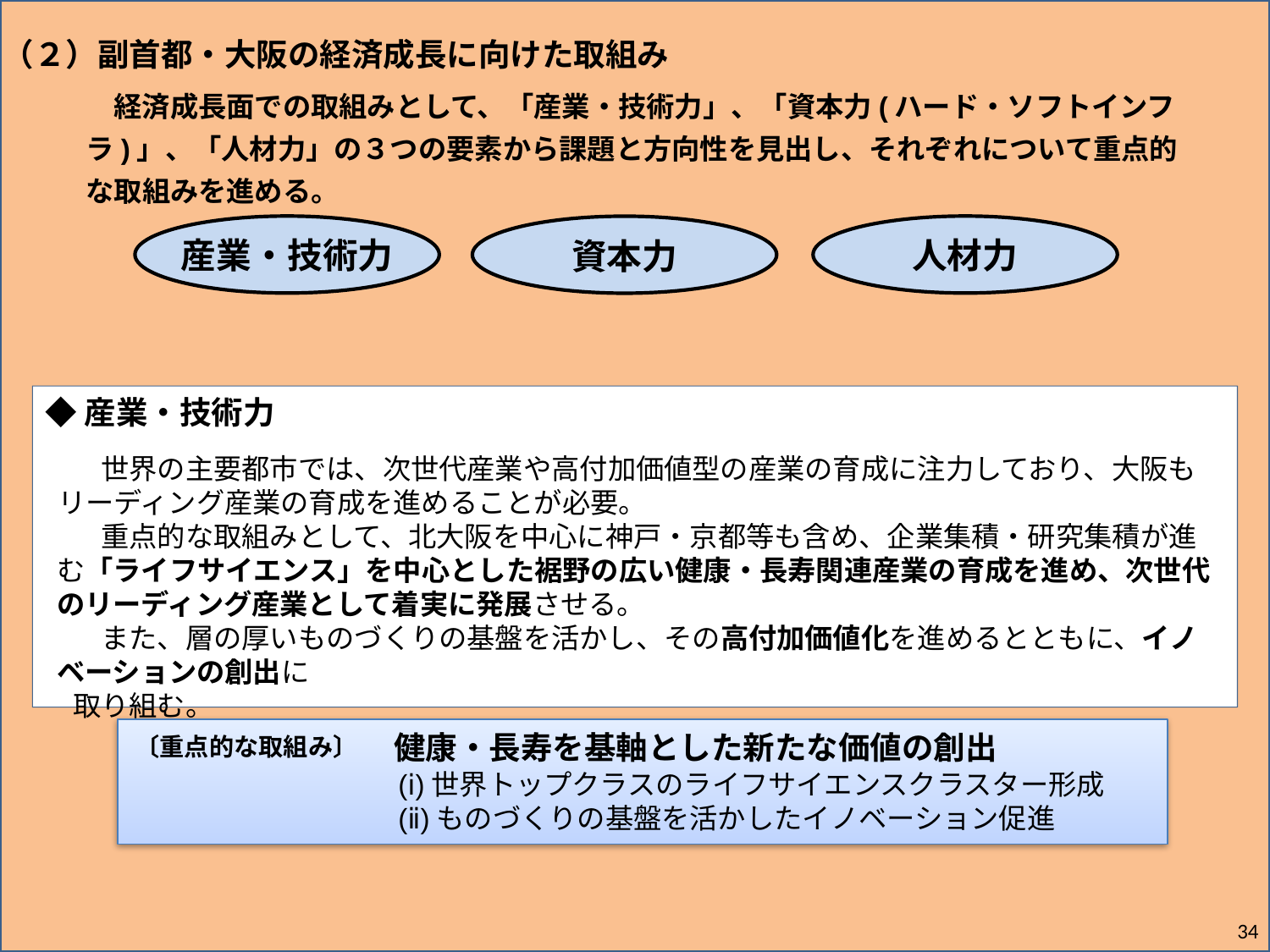

（２）副首都・大阪の経済成長に向けた取組み
　経済成長面での取組みとして、「産業・技術力」、「資本力(ハード・ソフトインフラ)」、「人材力」の３つの要素から課題と方向性を見出し、それぞれについて重点的な取組みを進める。

産業・技術力

人材力

資本力
◆産業・技術力
　　世界の主要都市では、次世代産業や高付加価値型の産業の育成に注力しており、大阪もリーディング産業の育成を進めることが必要。
　　重点的な取組みとして、北大阪を中心に神戸・京都等も含め、企業集積・研究集積が進む「ライフサイエンス」を中心とした裾野の広い健康・長寿関連産業の育成を進め、次世代のリーディング産業として着実に発展させる。
　　また、層の厚いものづくりの基盤を活かし、その高付加価値化を進めるとともに、イノベーションの創出に
　取り組む。
　　健康・長寿を基軸とした新たな価値の創出

〔重点的な取組み〕
(ⅰ)世界トップクラスのライフサイエンスクラスター形成
(ⅱ)ものづくりの基盤を活かしたイノベーション促進
34